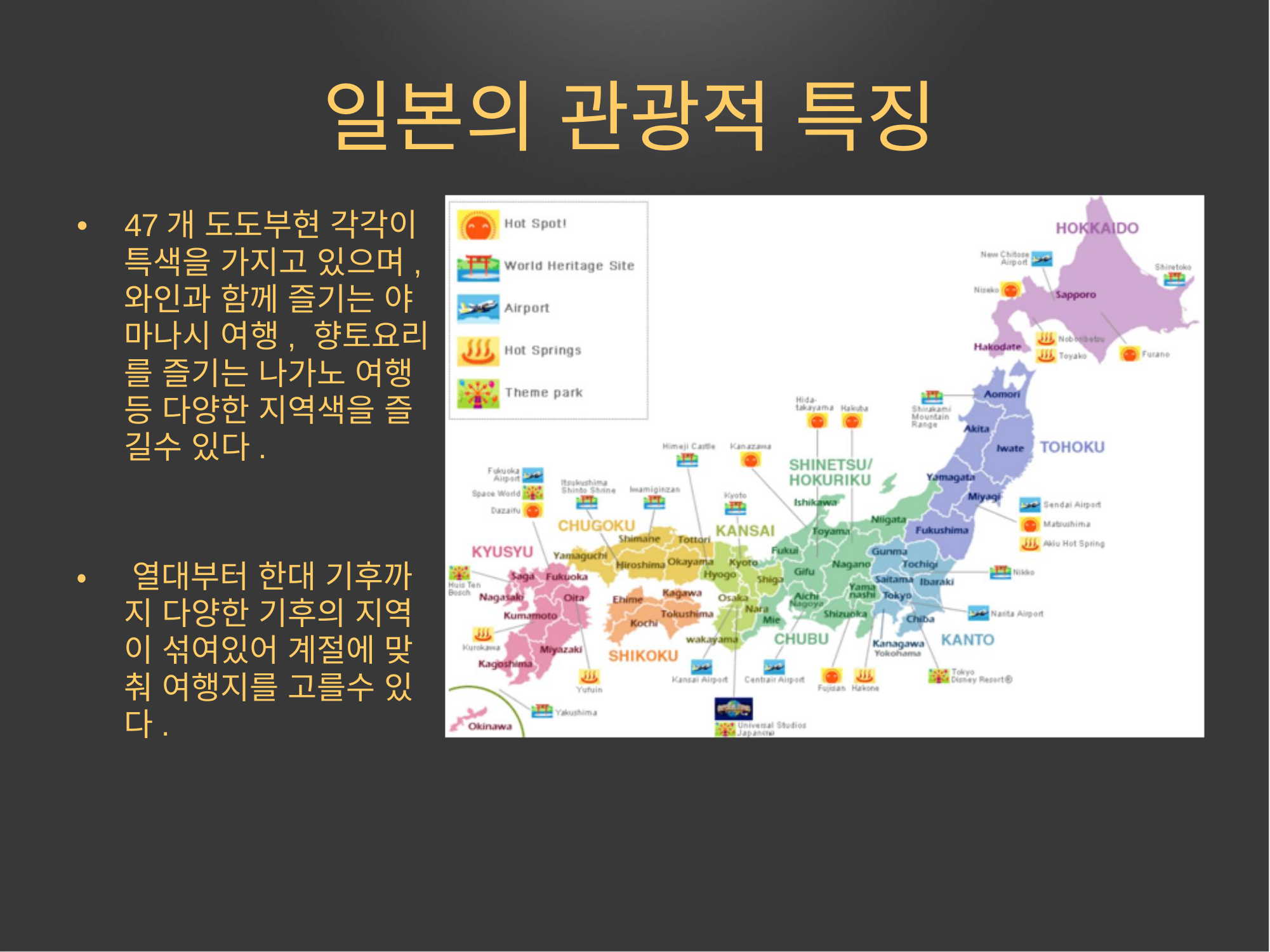

일본의 관광적 특징
• 47개 도도부현 각각이
특색을 가지고 있으며,
와인과 함께 즐기는 야
마나시 여행, 향토요리
를 즐기는 나가노 여행
등 다양한 지역색을 즐
길수 있다.
• 열대부터 한대 기후까
지 다양한 기후의 지역
이 섞여있어 계절에 맞
춰 여행지를 고를수 있
다.